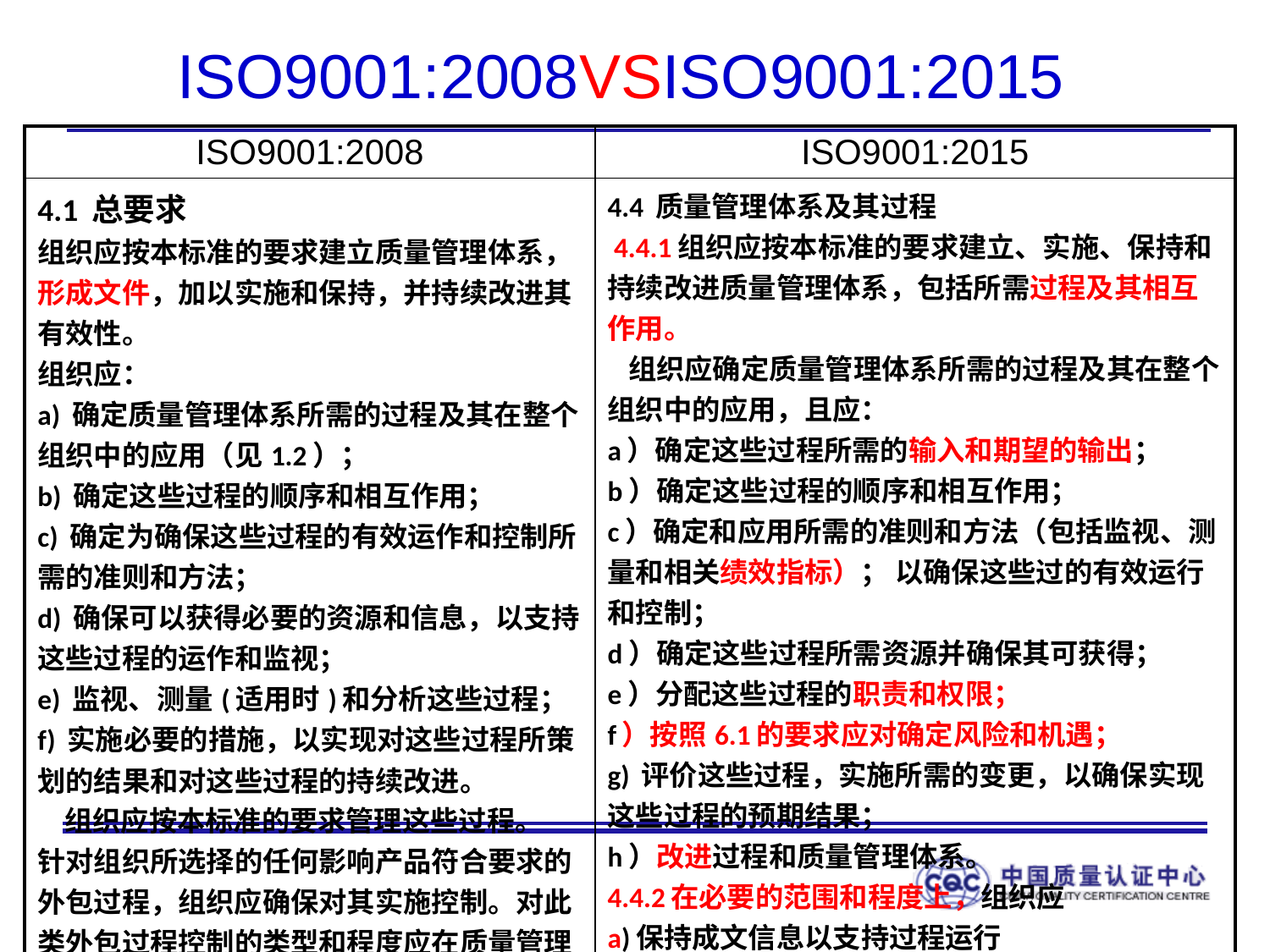

# ISO9001:2008VSISO9001:2015
| ISO9001:2008 | ISO9001:2015 |
| --- | --- |
| 4.1 总要求 组织应按本标准的要求建立质量管理体系，形成文件，加以实施和保持，并持续改进其有效性。 组织应： a) 确定质量管理体系所需的过程及其在整个组织中的应用（见1.2）； b) 确定这些过程的顺序和相互作用； c) 确定为确保这些过程的有效运作和控制所需的准则和方法； d) 确保可以获得必要的资源和信息，以支持这些过程的运作和监视； e) 监视、测量(适用时)和分析这些过程； f) 实施必要的措施，以实现对这些过程所策划的结果和对这些过程的持续改进。 组织应按本标准的要求管理这些过程。 针对组织所选择的任何影响产品符合要求的外包过程，组织应确保对其实施控制。对此类外包过程控制的类型和程度应在质量管理体系中加以规定。 | 4.4 质量管理体系及其过程 4.4.1组织应按本标准的要求建立、实施、保持和持续改进质量管理体系，包括所需过程及其相互作用。 组织应确定质量管理体系所需的过程及其在整个组织中的应用，且应： a）确定这些过程所需的输入和期望的输出； b）确定这些过程的顺序和相互作用； c）确定和应用所需的准则和方法（包括监视、测量和相关绩效指标）； 以确保这些过的有效运行和控制； d）确定这些过程所需资源并确保其可获得；   e）分配这些过程的职责和权限； f）按照6.1的要求应对确定风险和机遇； g) 评价这些过程，实施所需的变更，以确保实现这些过程的预期结果； h）改进过程和质量管理体系。 4.4.2在必要的范围和程度上，组织应 a)保持成文信息以支持过程运行 b)保留成文信息以确信其过程按策划进行。 |